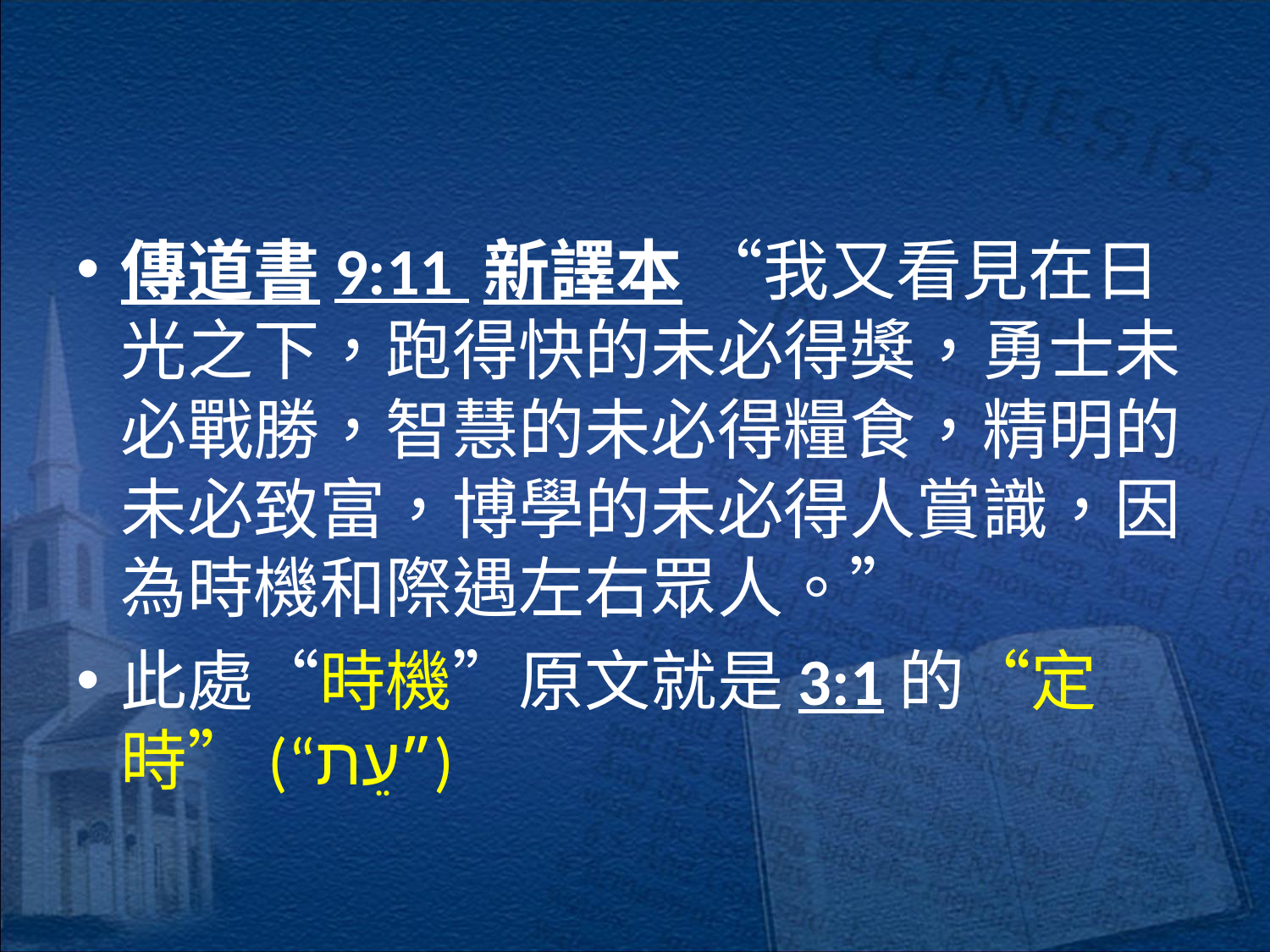

#
傳道書9:11 新譯本 “我又看見在日光之下，跑得快的未必得獎，勇士未必戰勝，智慧的未必得糧食，精明的未必致富，博學的未必得人賞識，因為時機和際遇左右眾人。”
此處“時機”原文就是3:1的“定時”(“עֵת”)